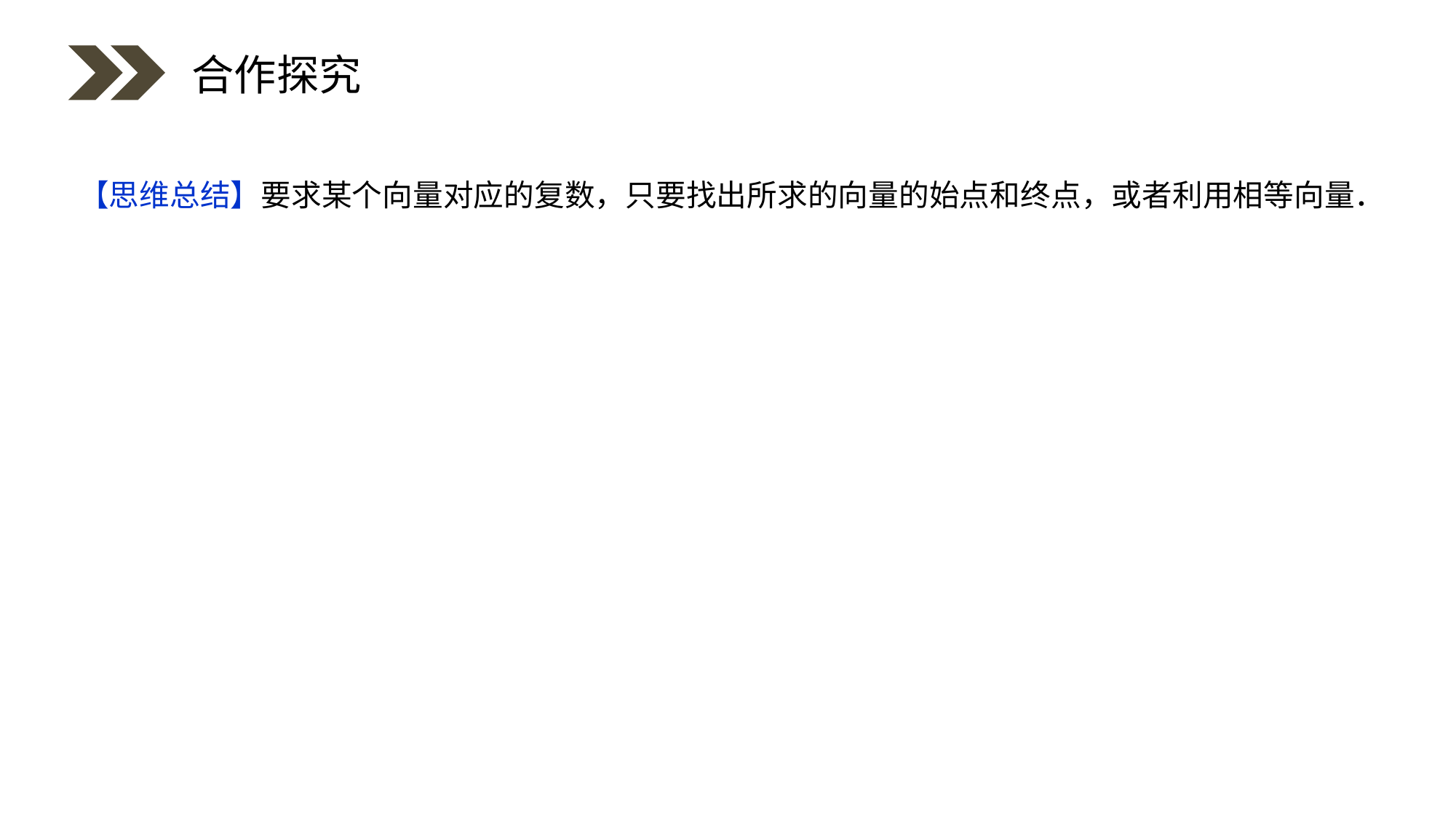

合作探究
【思维总结】要求某个向量对应的复数，只要找出所求的向量的始点和终点，或者利用相等向量．